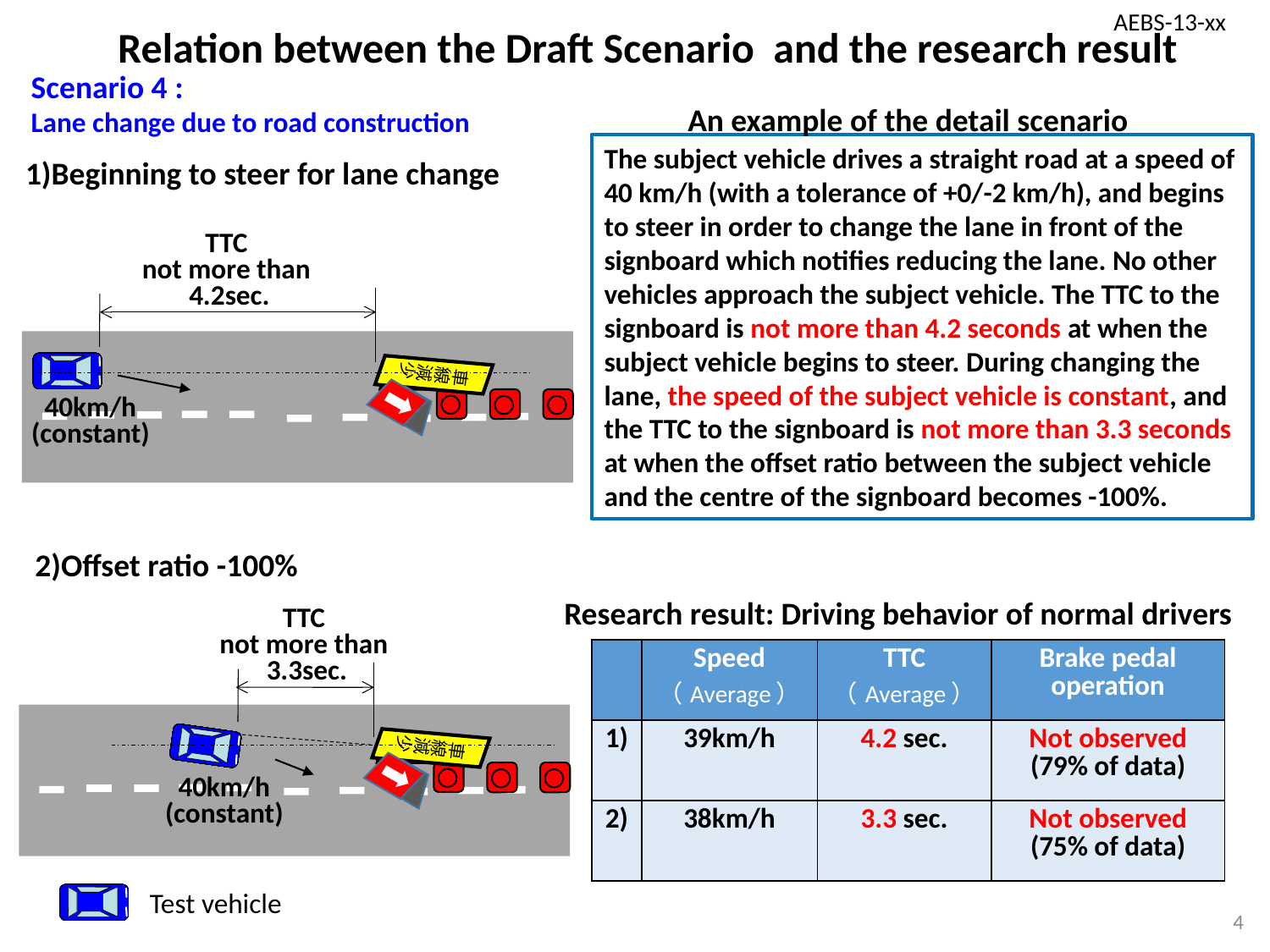

AEBS-13-xx
Relation between the Draft Scenario  and the research result
Scenario 4 :
Lane change due to road construction
An example of the detail scenario
The subject vehicle drives a straight road at a speed of 40 km/h (with a tolerance of +0/-2 km/h), and begins to steer in order to change the lane in front of the signboard which notifies reducing the lane. No other vehicles approach the subject vehicle. The TTC to the signboard is not more than 4.2 seconds at when the subject vehicle begins to steer. During changing the lane, the speed of the subject vehicle is constant, and the TTC to the signboard is not more than 3.3 seconds at when the offset ratio between the subject vehicle and the centre of the signboard becomes -100%.
1)Beginning to steer for lane change
TTC
not more than
4.2sec.

車
線
減
少

40km/h
(constant)

2)Offset ratio -100%
Research result: Driving behavior of normal drivers
TTC
not more than
3.3sec.

車
線
減
少

40km/h
(constant)

|  | Speed （Average） | TTC （Average） | Brake pedal operation |
| --- | --- | --- | --- |
| 1) | 39km/h | 4.2 sec. | Not observed (79% of data) |
| 2) | 38km/h | 3.3 sec. | Not observed (75% of data) |
Test vehicle

4